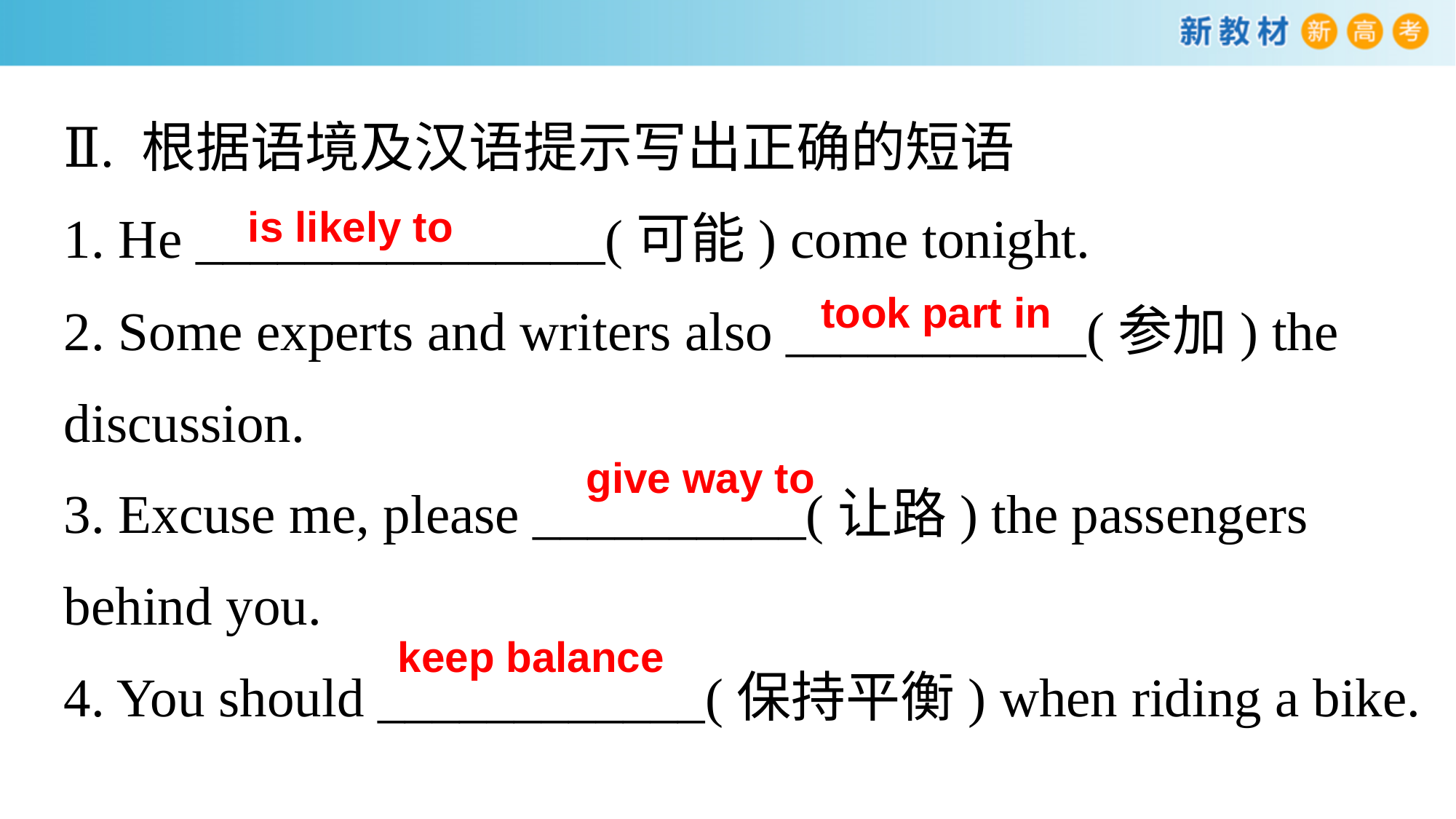

Ⅱ. 根据语境及汉语提示写出正确的短语
1. He _______________(可能) come tonight.
2. Some experts and writers also ___________(参加) the discussion.
3. Excuse me, please __________(让路) the passengers behind you.
4. You should ____________(保持平衡) when riding a bike.
is likely to
took part in
give way to
keep balance